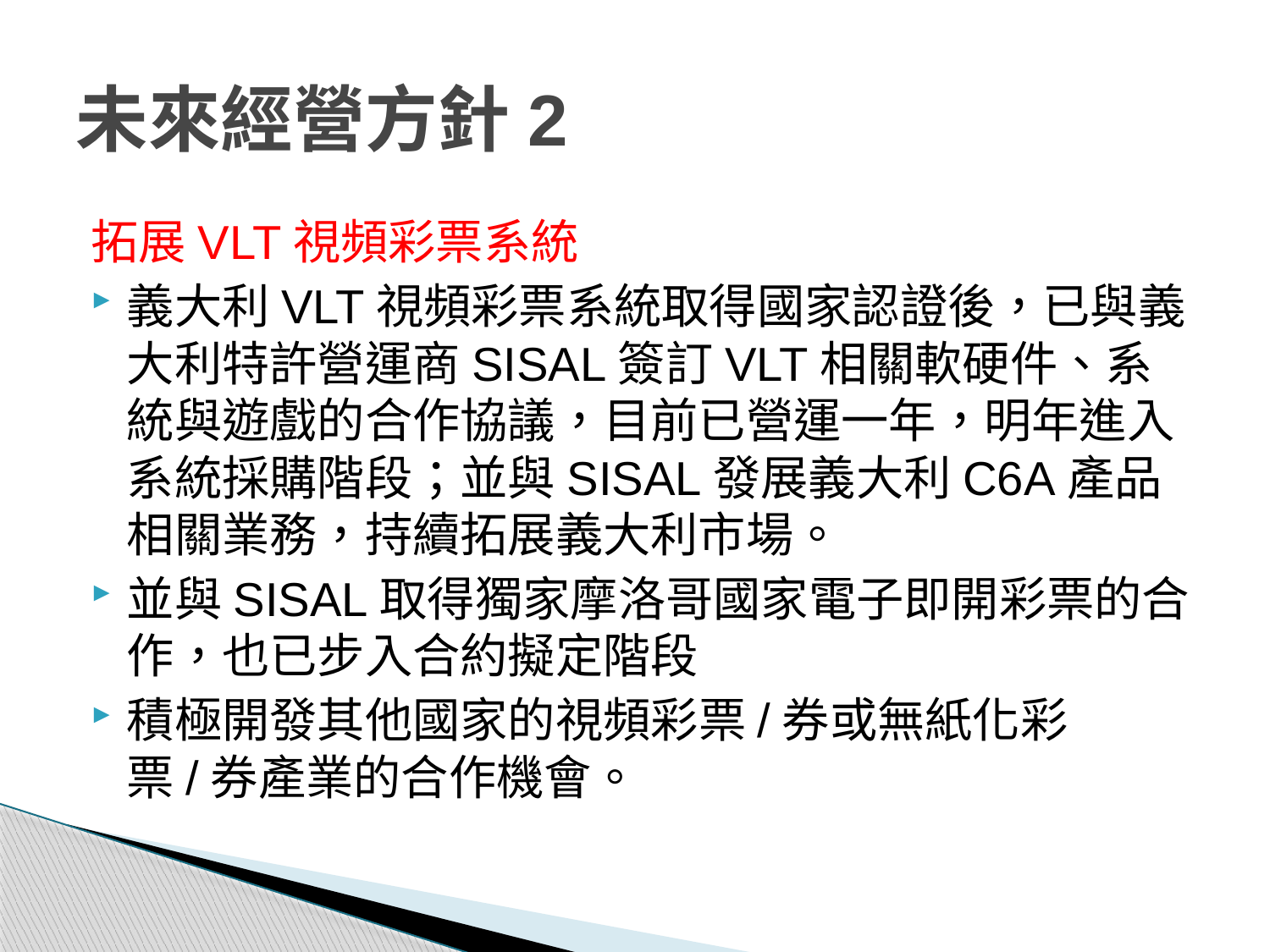

# 未來經營方針2
拓展VLT視頻彩票系統
義大利VLT視頻彩票系統取得國家認證後，已與義大利特許營運商SISAL簽訂VLT相關軟硬件、系統與遊戲的合作協議，目前已營運一年，明年進入系統採購階段；並與SISAL發展義大利C6A產品相關業務，持續拓展義大利市場。
並與SISAL取得獨家摩洛哥國家電子即開彩票的合作，也已步入合約擬定階段
積極開發其他國家的視頻彩票/券或無紙化彩票/券產業的合作機會。